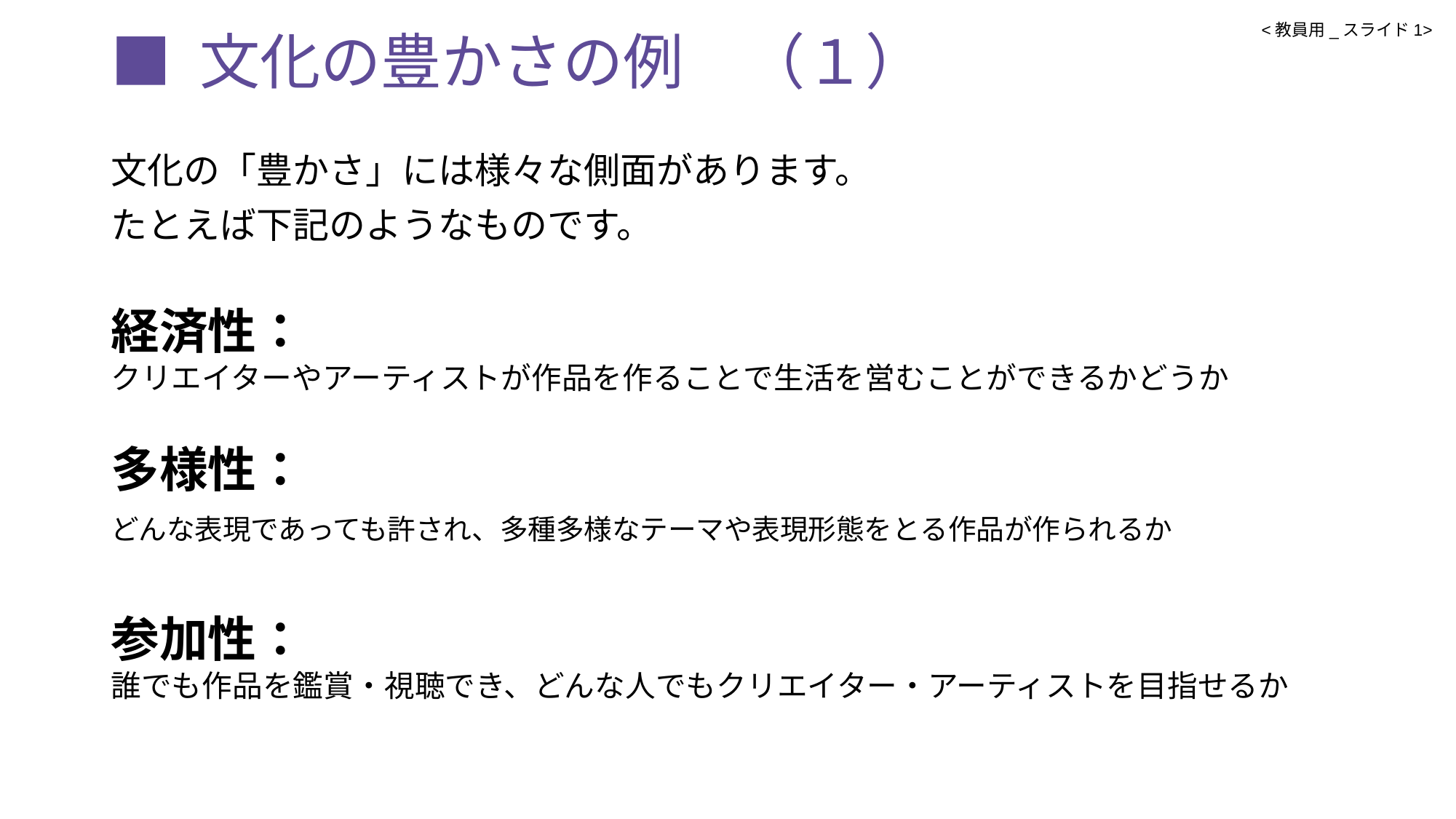

# ■ 文化の豊かさの例　（１）
<教員用_スライド1>
文化の「豊かさ」には様々な側面があります。
たとえば下記のようなものです。

経済性：
クリエイターやアーティストが作品を作ることで生活を営むことができるかどうか

多様性：
どんな表現であっても許され、多種多様なテーマや表現形態をとる作品が作られるか

参加性：
誰でも作品を鑑賞・視聴でき、どんな人でもクリエイター・アーティストを目指せるか